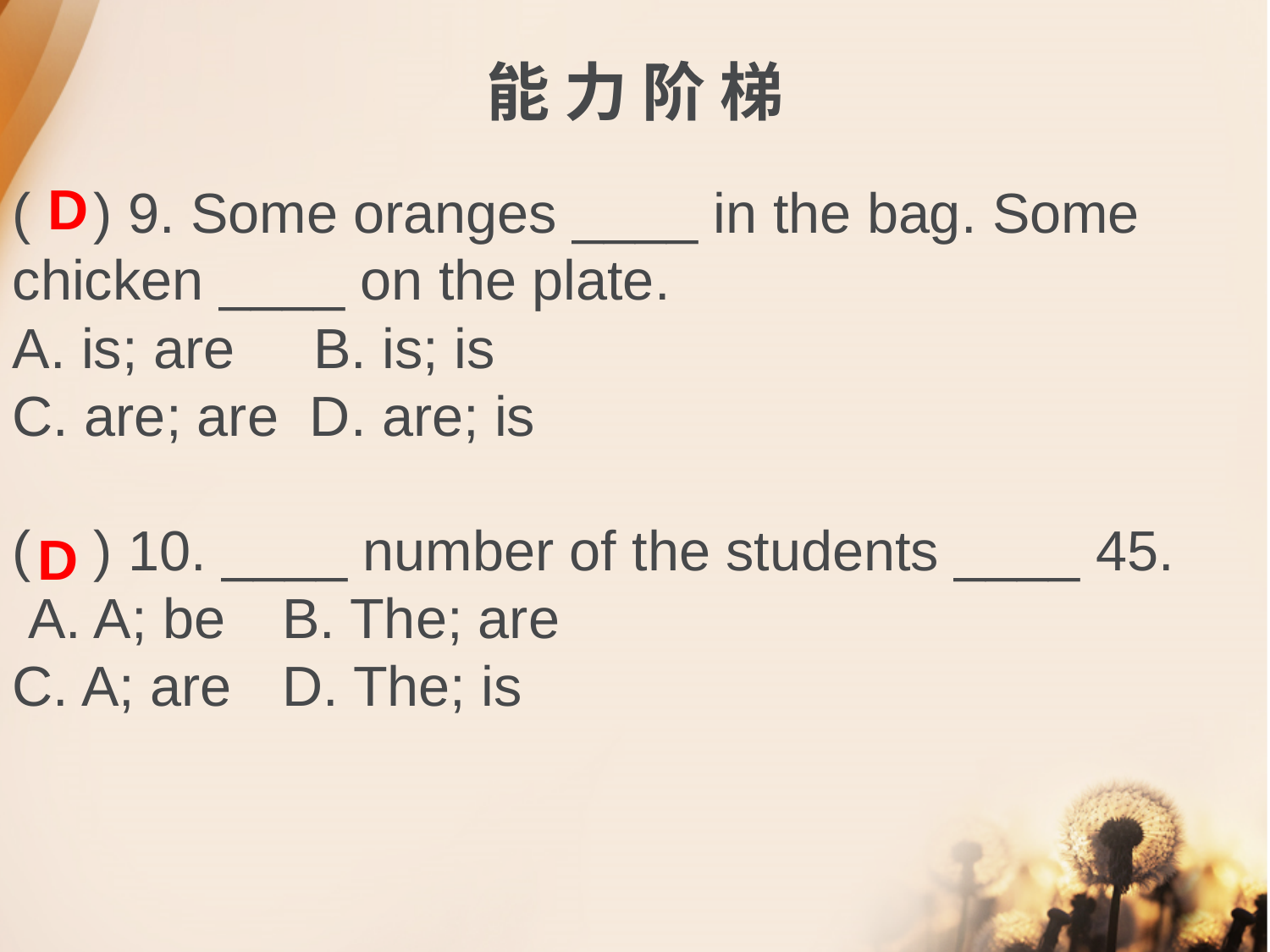

能 力 阶 梯
D
(    ) 9. Some oranges ____ in the bag. Some chicken ____ on the plate.
A. is; are	   B. is; is
C. are; are  D. are; is

(    ) 10. ____ number of the students ____ 45.
 A. A; be	 B. The; are
C. A; are	 D. The; is
D